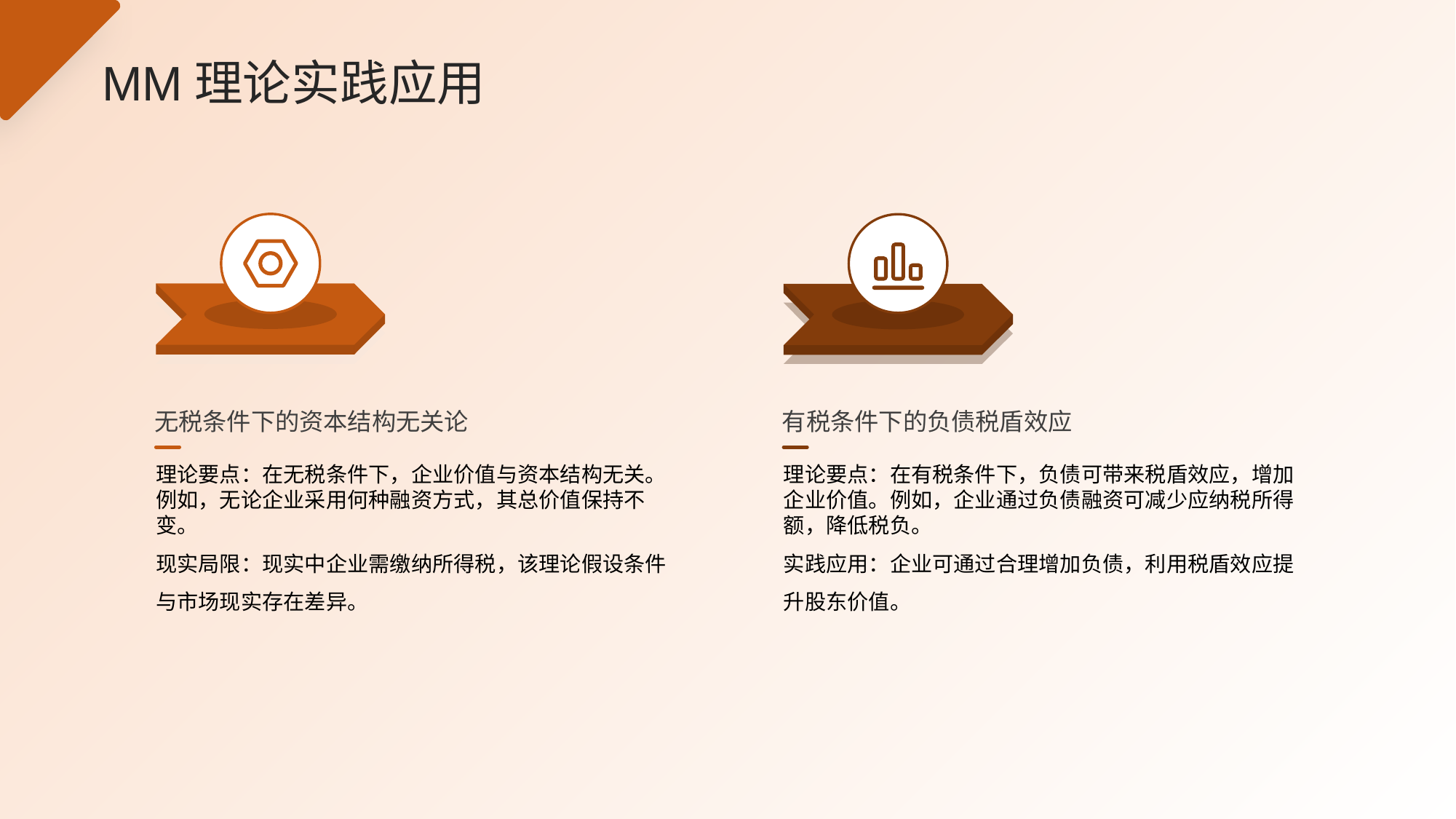

MM理论实践应用

无税条件下的资本结构无关论
有税条件下的负债税盾效应
理论要点：在无税条件下，企业价值与资本结构无关。例如，无论企业采用何种融资方式，其总价值保持不变。
现实局限：现实中企业需缴纳所得税，该理论假设条件与市场现实存在差异。
理论要点：在有税条件下，负债可带来税盾效应，增加企业价值。例如，企业通过负债融资可减少应纳税所得额，降低税负。
实践应用：企业可通过合理增加负债，利用税盾效应提升股东价值。